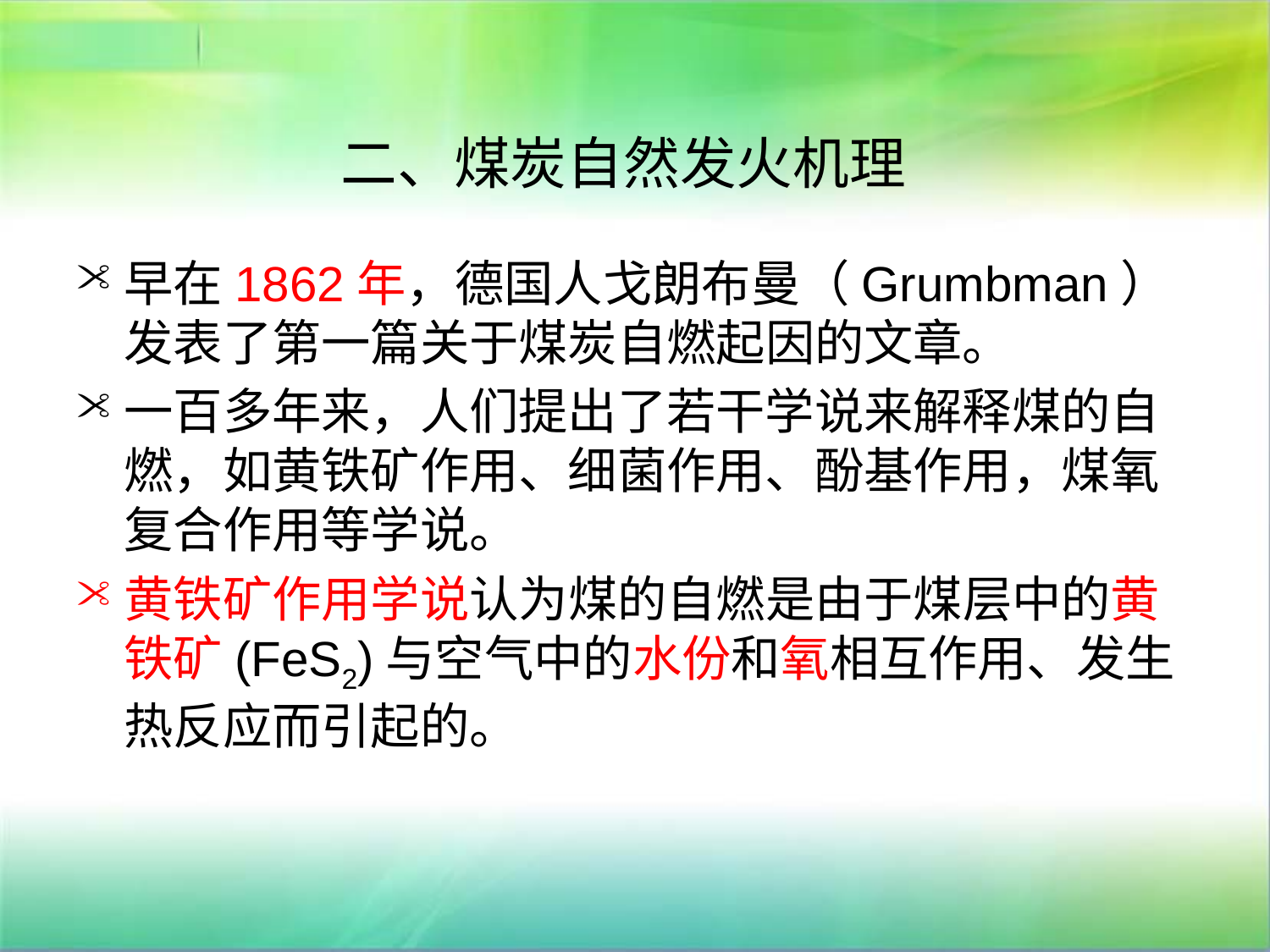

# 二、煤炭自然发火机理
早在1862年，德国人戈朗布曼（Grumbman）发表了第一篇关于煤炭自燃起因的文章。
一百多年来，人们提出了若干学说来解释煤的自燃，如黄铁矿作用、细菌作用、酚基作用，煤氧复合作用等学说。
黄铁矿作用学说认为煤的自燃是由于煤层中的黄铁矿(FeS2)与空气中的水份和氧相互作用、发生热反应而引起的。